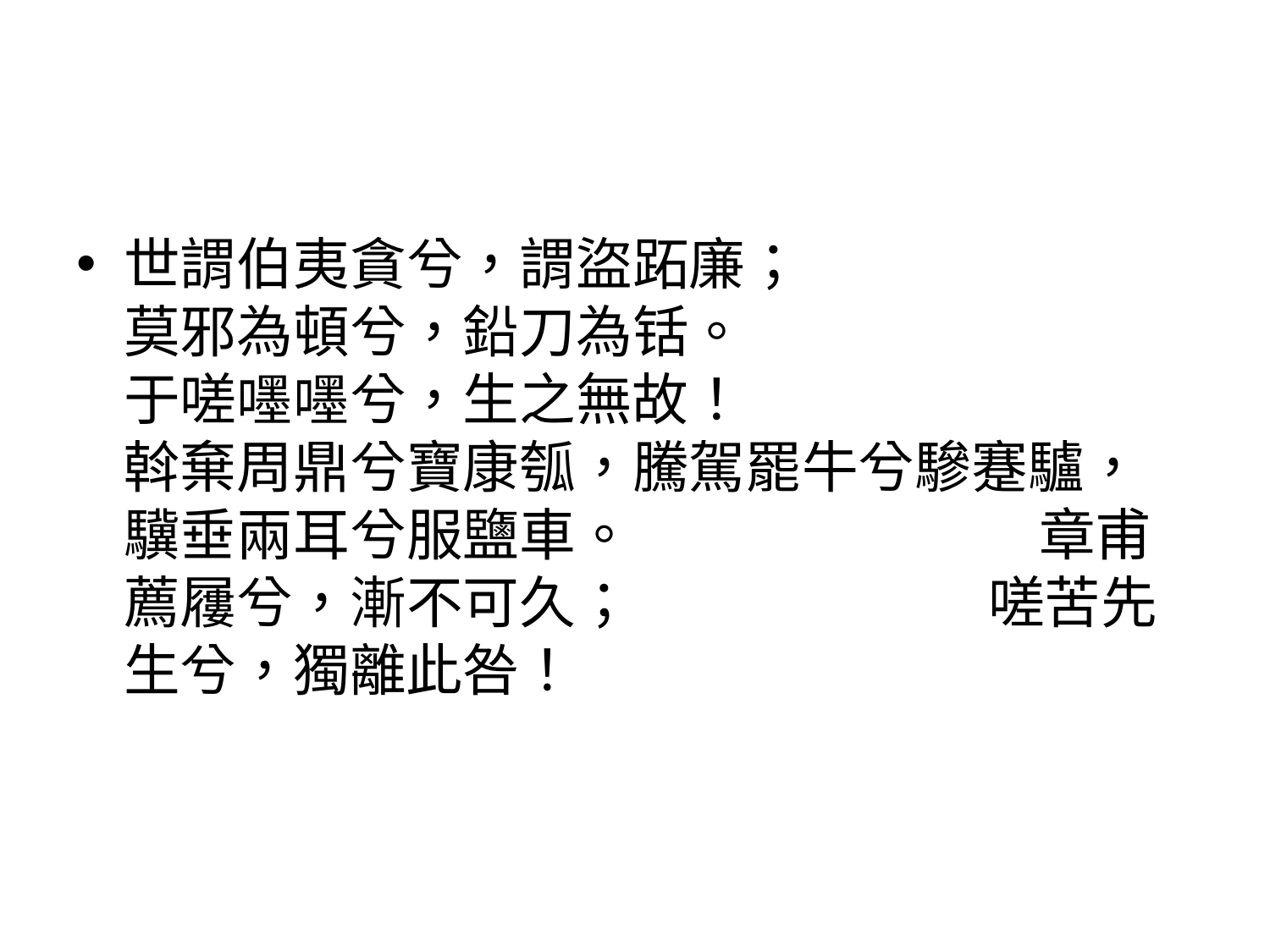

#
世謂伯夷貪兮，謂盜跖廉；                             莫邪為頓兮，鉛刀為铦。                                于嗟嚜嚜兮，生之無故！                               斡棄周鼎兮寶康瓠，騰駕罷牛兮驂蹇驢，驥垂兩耳兮服鹽車。                                章甫薦屨兮，漸不可久；                            嗟苦先生兮，獨離此咎！